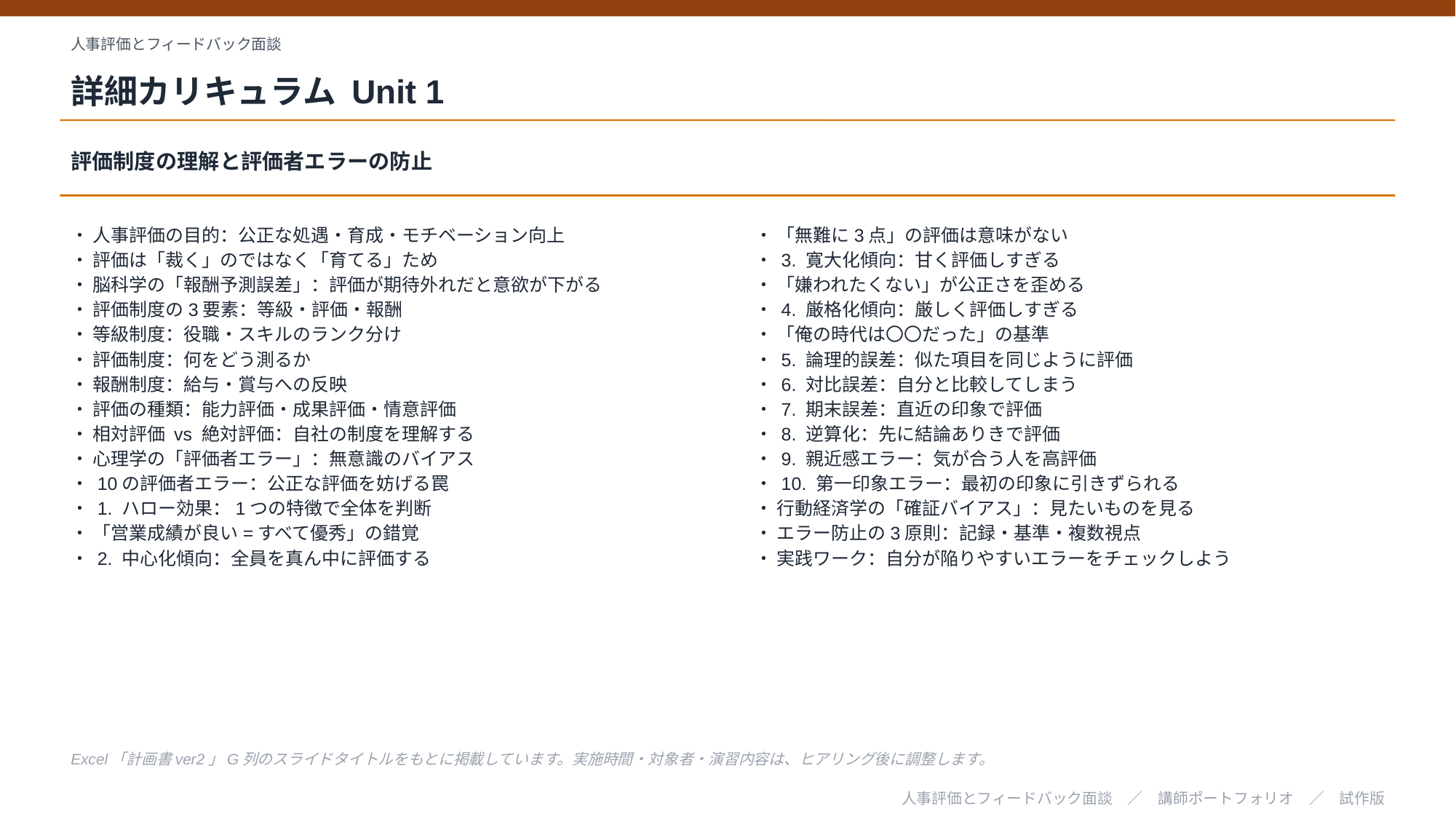

人事評価とフィードバック面談
詳細カリキュラム Unit 1

評価制度の理解と評価者エラーの防止

・ 人事評価の目的：公正な処遇・育成・モチベーション向上
・ 評価は「裁く」のではなく「育てる」ため
・ 脳科学の「報酬予測誤差」：評価が期待外れだと意欲が下がる
・ 評価制度の3要素：等級・評価・報酬
・ 等級制度：役職・スキルのランク分け
・ 評価制度：何をどう測るか
・ 報酬制度：給与・賞与への反映
・ 評価の種類：能力評価・成果評価・情意評価
・ 相対評価 vs 絶対評価：自社の制度を理解する
・ 心理学の「評価者エラー」：無意識のバイアス
・ 10の評価者エラー：公正な評価を妨げる罠
・ 1. ハロー効果：1つの特徴で全体を判断
・ 「営業成績が良い=すべて優秀」の錯覚
・ 2. 中心化傾向：全員を真ん中に評価する
・ 「無難に3点」の評価は意味がない
・ 3. 寛大化傾向：甘く評価しすぎる
・ 「嫌われたくない」が公正さを歪める
・ 4. 厳格化傾向：厳しく評価しすぎる
・ 「俺の時代は〇〇だった」の基準
・ 5. 論理的誤差：似た項目を同じように評価
・ 6. 対比誤差：自分と比較してしまう
・ 7. 期末誤差：直近の印象で評価
・ 8. 逆算化：先に結論ありきで評価
・ 9. 親近感エラー：気が合う人を高評価
・ 10. 第一印象エラー：最初の印象に引きずられる
・ 行動経済学の「確証バイアス」：見たいものを見る
・ エラー防止の3原則：記録・基準・複数視点
・ 実践ワーク：自分が陥りやすいエラーをチェックしよう
Excel「計画書ver2」G列のスライドタイトルをもとに掲載しています。実施時間・対象者・演習内容は、ヒアリング後に調整します。
人事評価とフィードバック面談　／　講師ポートフォリオ　／　試作版